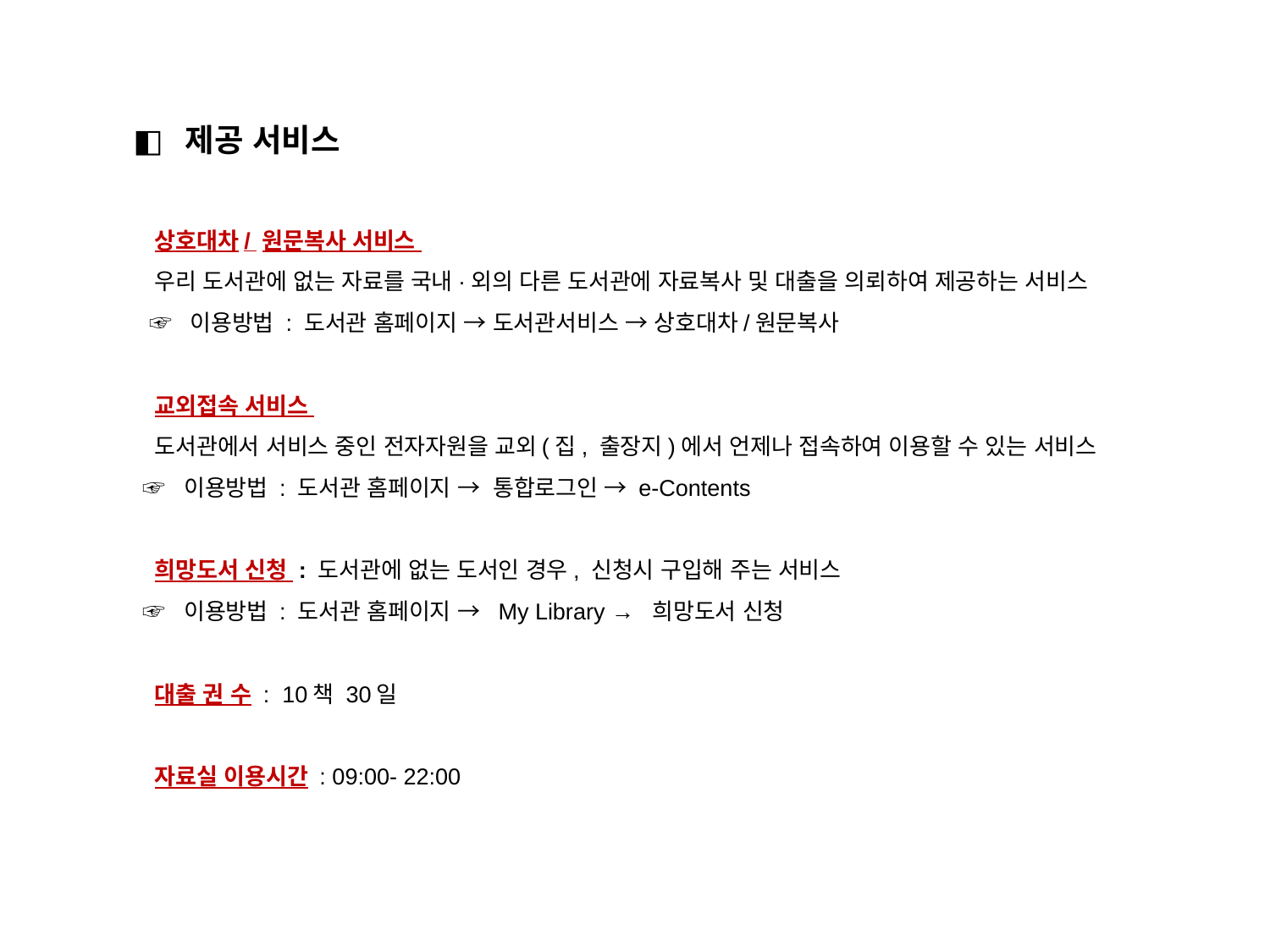

◧  제공 서비스
     상호대차/ 원문복사 서비스
     우리 도서관에 없는 자료를 국내·외의 다른 도서관에 자료복사 및 대출을 의뢰하여 제공하는 서비스
     ☞  이용방법 : 도서관 홈페이지 → 도서관서비스 → 상호대차/원문복사

     교외접속 서비스
     도서관에서 서비스 중인 전자자원을 교외(집, 출장지)에서 언제나 접속하여 이용할 수 있는 서비스
    ☞  이용방법 : 도서관 홈페이지 →  통합로그인 → e-Contents

     희망도서 신청 : 도서관에 없는 도서인 경우, 신청시 구입해 주는 서비스
    ☞  이용방법 : 도서관 홈페이지 →  My Library →  희망도서 신청

     대출 권 수 :  10책 30일

     자료실 이용시간 : 09:00- 22:00